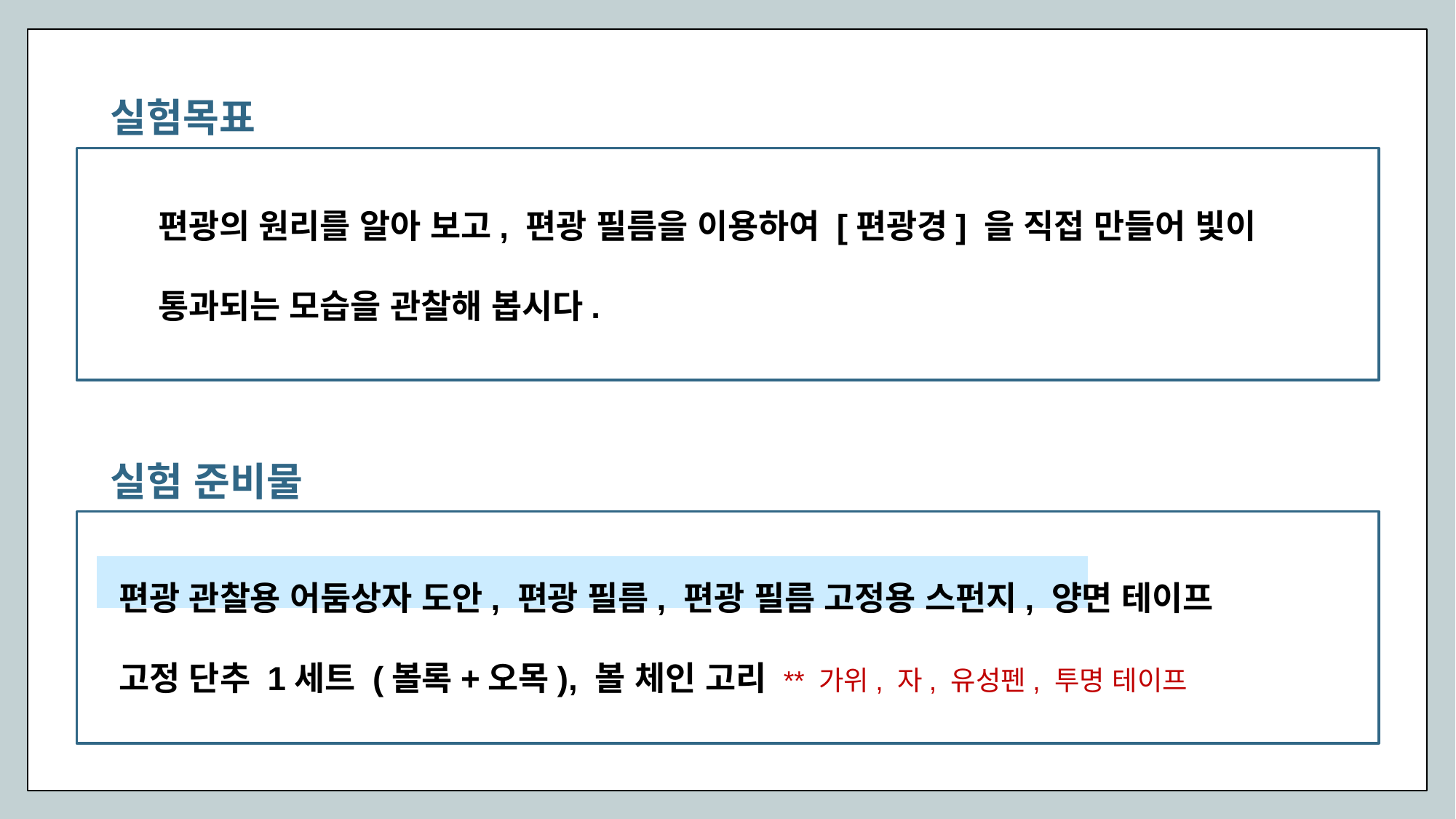

실험목표

편광의 원리를 알아 보고, 편광 필름을 이용하여 [편광경] 을 직접 만들어 빛이
통과되는 모습을 관찰해 봅시다.
실험 준비물

편광 관찰용 어둠상자 도안, 편광 필름, 편광 필름 고정용 스펀지, 양면 테이프
고정 단추 1세트 (볼록+오목), 볼 체인 고리 ** 가위, 자, 유성펜, 투명 테이프